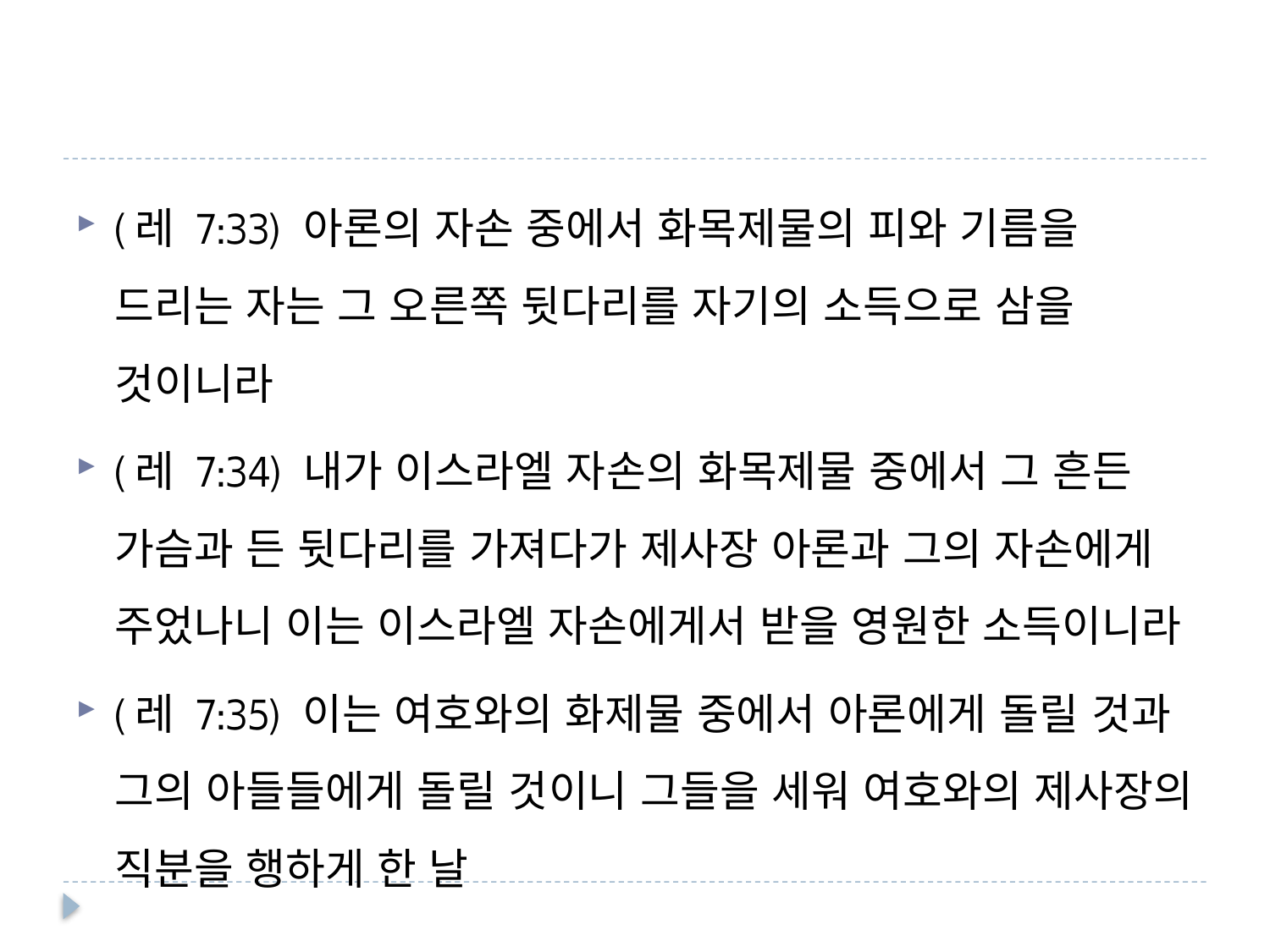

#
(레 7:33) 아론의 자손 중에서 화목제물의 피와 기름을 드리는 자는 그 오른쪽 뒷다리를 자기의 소득으로 삼을 것이니라
(레 7:34) 내가 이스라엘 자손의 화목제물 중에서 그 흔든 가슴과 든 뒷다리를 가져다가 제사장 아론과 그의 자손에게 주었나니 이는 이스라엘 자손에게서 받을 영원한 소득이니라
(레 7:35) 이는 여호와의 화제물 중에서 아론에게 돌릴 것과 그의 아들들에게 돌릴 것이니 그들을 세워 여호와의 제사장의 직분을 행하게 한 날